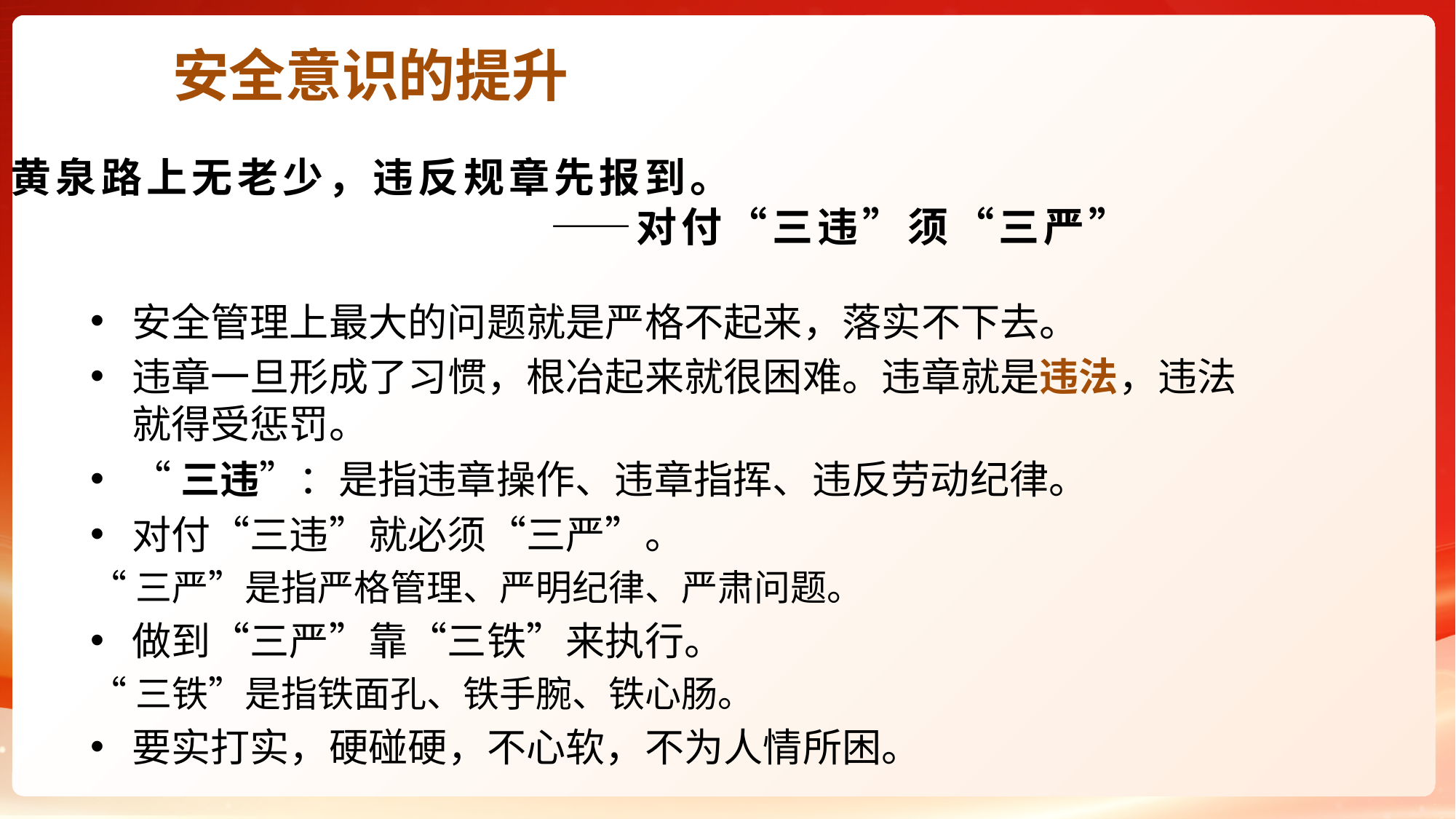

安全意识的提升
黄泉路上无老少，违反规章先报到。
                                       ——对付“三违”须“三严”
安全管理上最大的问题就是严格不起来，落实不下去。
违章一旦形成了习惯，根冶起来就很困难。违章就是违法，违法就得受惩罚。
“三违”：是指违章操作、违章指挥、违反劳动纪律。
对付“三违”就必须“三严”。
“三严”是指严格管理、严明纪律、严肃问题。
做到“三严”靠“三铁”来执行。
“三铁”是指铁面孔、铁手腕、铁心肠。
要实打实，硬碰硬，不心软，不为人情所困。